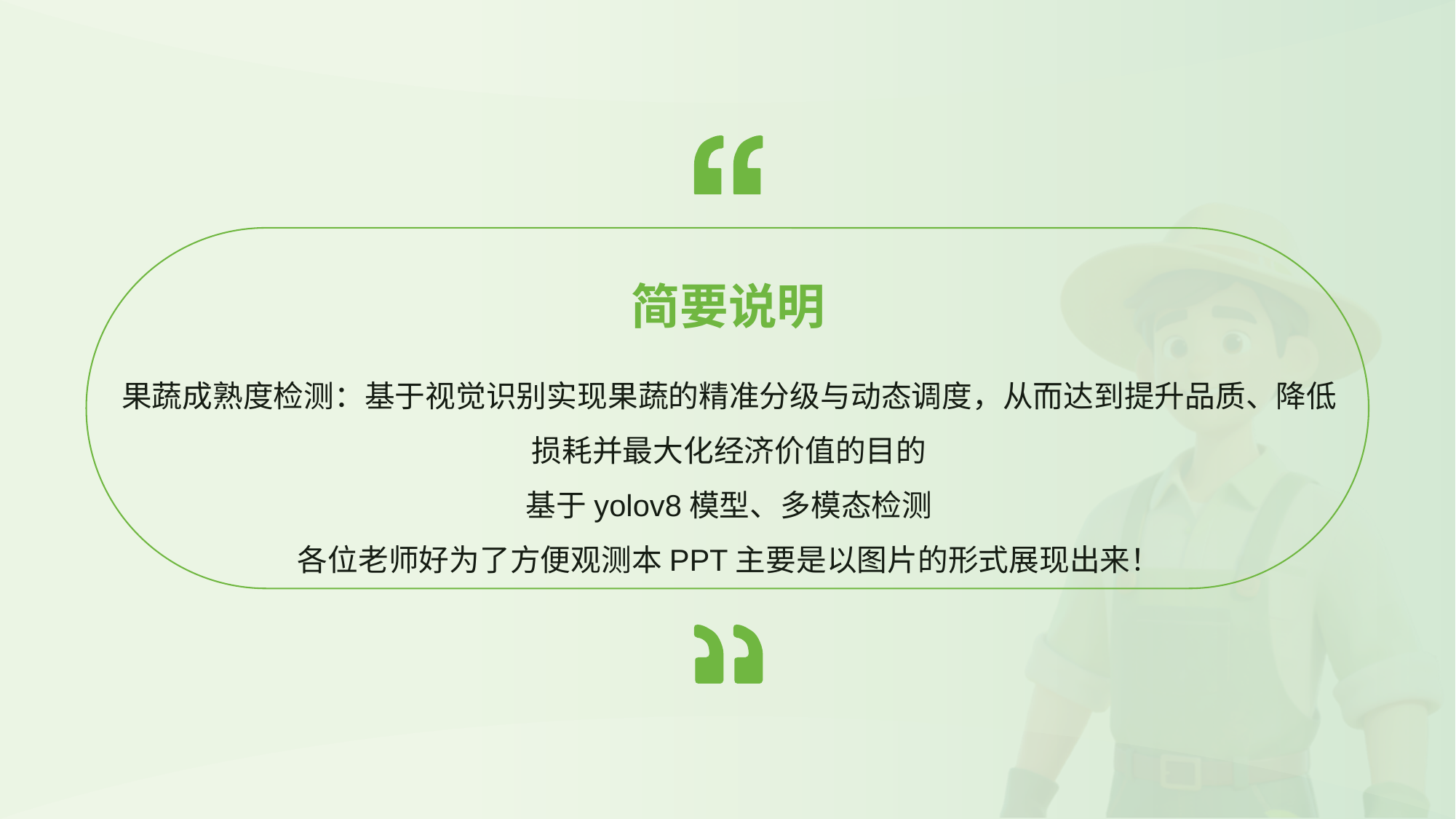

# 简要说明
果蔬成熟度检测：基于视觉识别实现果蔬的精准分级与动态调度，从而达到提升品质、降低损耗并最大化经济价值的目的
基于yolov8模型、多模态检测
各位老师好为了方便观测本PPT主要是以图片的形式展现出来！